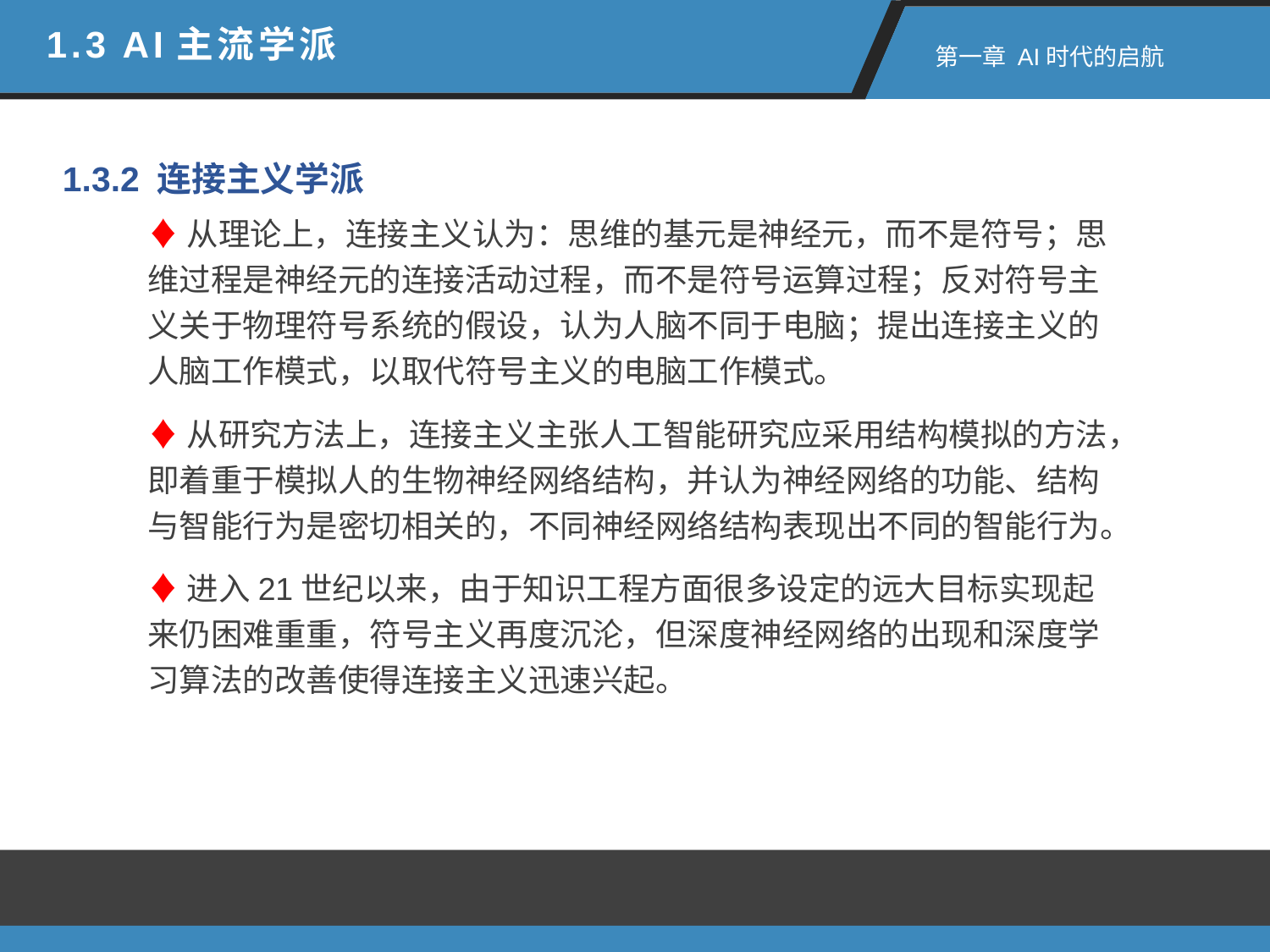

1.3 AI主流学派
  第一章 AI时代的启航
1.3.2 连接主义学派
♦从理论上，连接主义认为：思维的基元是神经元，而不是符号；思维过程是神经元的连接活动过程，而不是符号运算过程；反对符号主义关于物理符号系统的假设，认为人脑不同于电脑；提出连接主义的人脑工作模式，以取代符号主义的电脑工作模式。
♦从研究方法上，连接主义主张人工智能研究应采用结构模拟的方法，即着重于模拟人的生物神经网络结构，并认为神经网络的功能、结构与智能行为是密切相关的，不同神经网络结构表现出不同的智能行为。
♦进入21世纪以来，由于知识工程方面很多设定的远大目标实现起来仍困难重重，符号主义再度沉沦，但深度神经网络的出现和深度学习算法的改善使得连接主义迅速兴起。